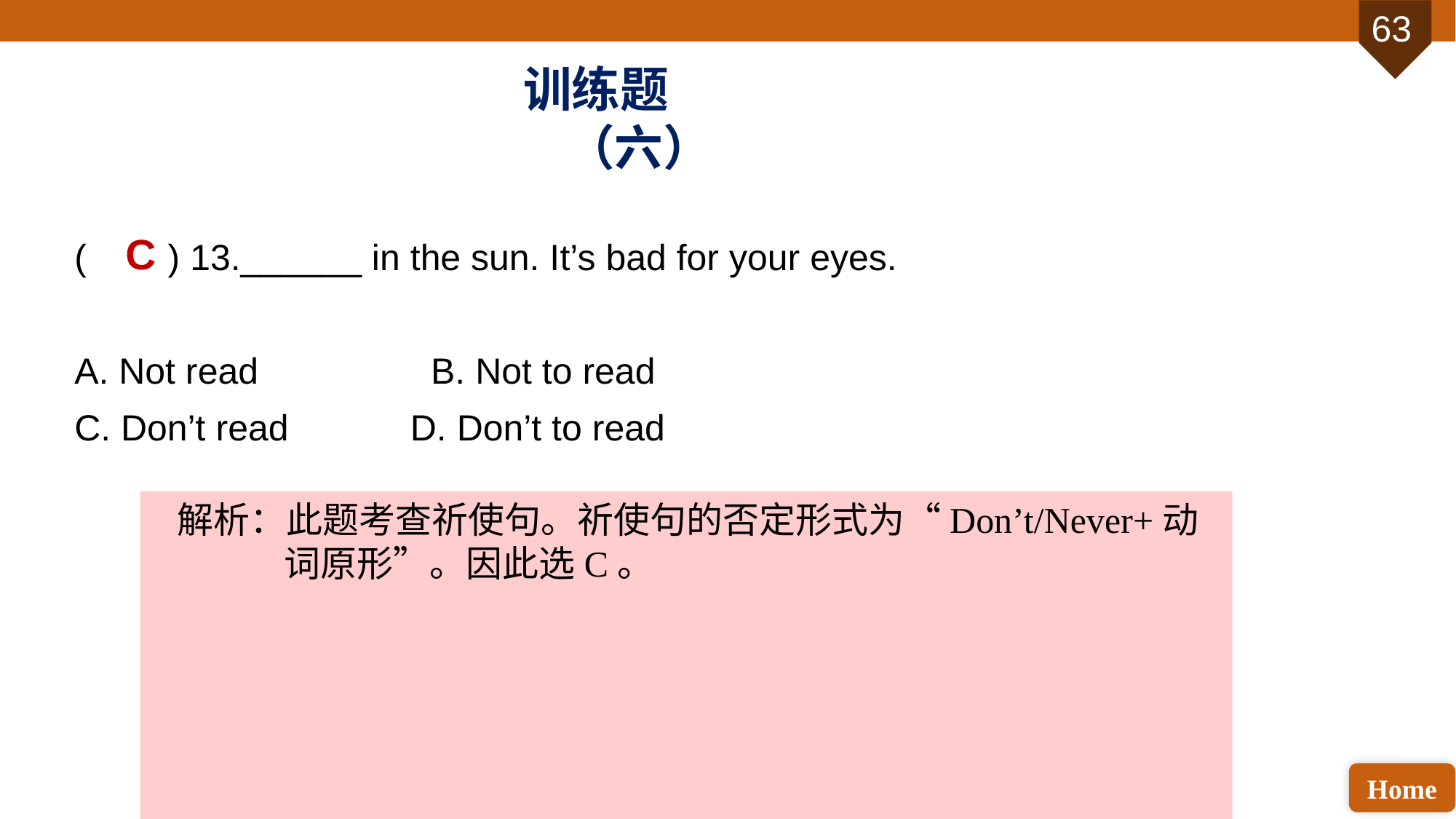

训练题（六）
(        ) 13.______ in the sun. It’s bad for your eyes.

A. Not read                 B. Not to read
C. Don’t read            D. Don’t to read
C

解析：此题考查祈使句。祈使句的否定形式为“Don’t/Never+动词原形”。因此选C。